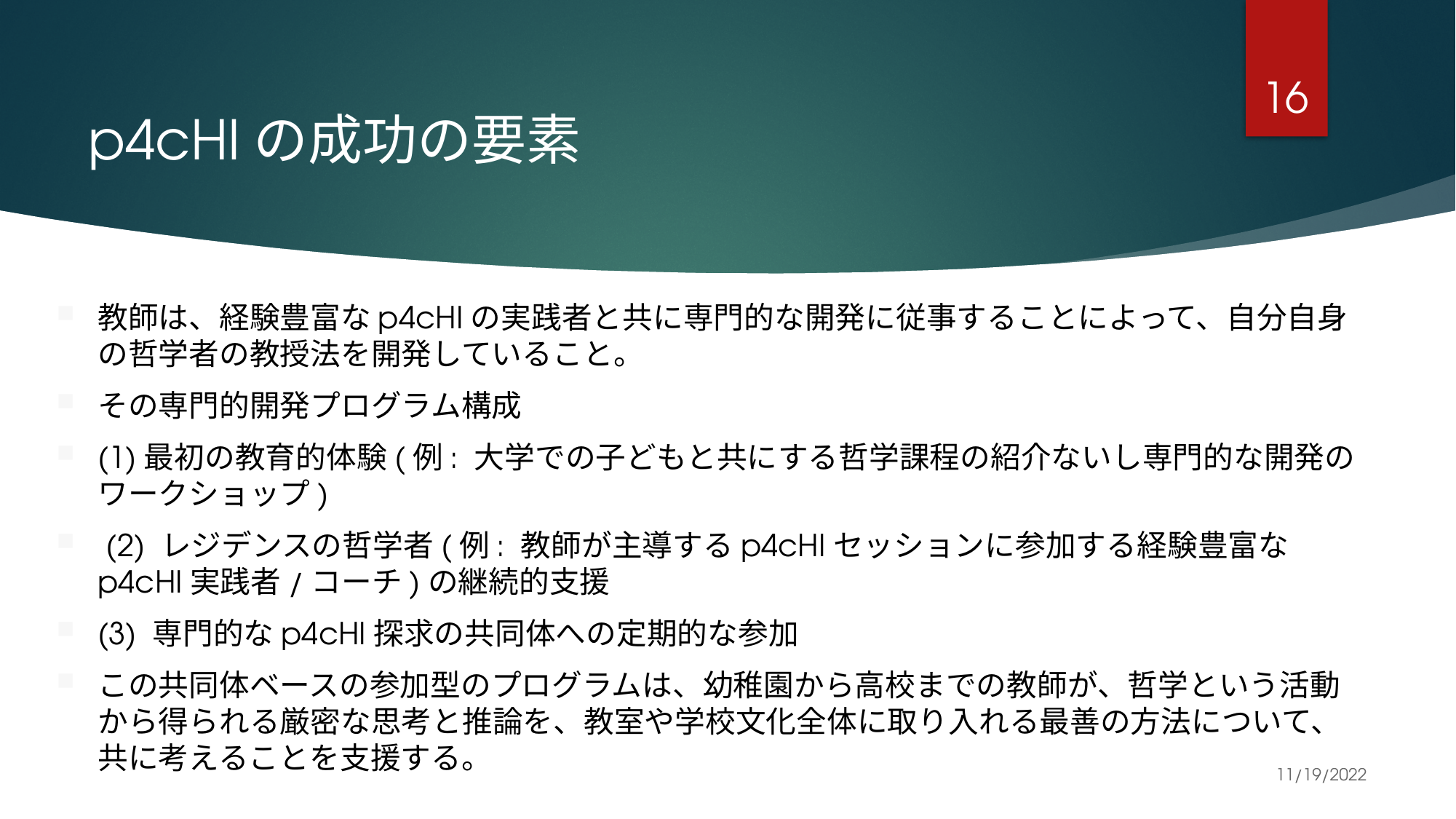

16
# p4cHIの成功の要素

教師は、経験豊富なp4cHIの実践者と共に専門的な開発に従事することによって、自分自身の哲学者の教授法を開発していること。
その専門的開発プログラム構成
(1)最初の教育的体験(例: 大学での子どもと共にする哲学課程の紹介ないし専門的な開発のワークショップ)
 (2) レジデンスの哲学者(例: 教師が主導するp4cHIセッションに参加する経験豊富なp4cHI実践者/コーチ)の継続的支援
(3) 専門的なp4cHI探求の共同体への定期的な参加
この共同体ベースの参加型のプログラムは、幼稚園から高校までの教師が、哲学という活動から得られる厳密な思考と推論を、教室や学校文化全体に取り入れる最善の方法について、共に考えることを支援する。

11/19/2022